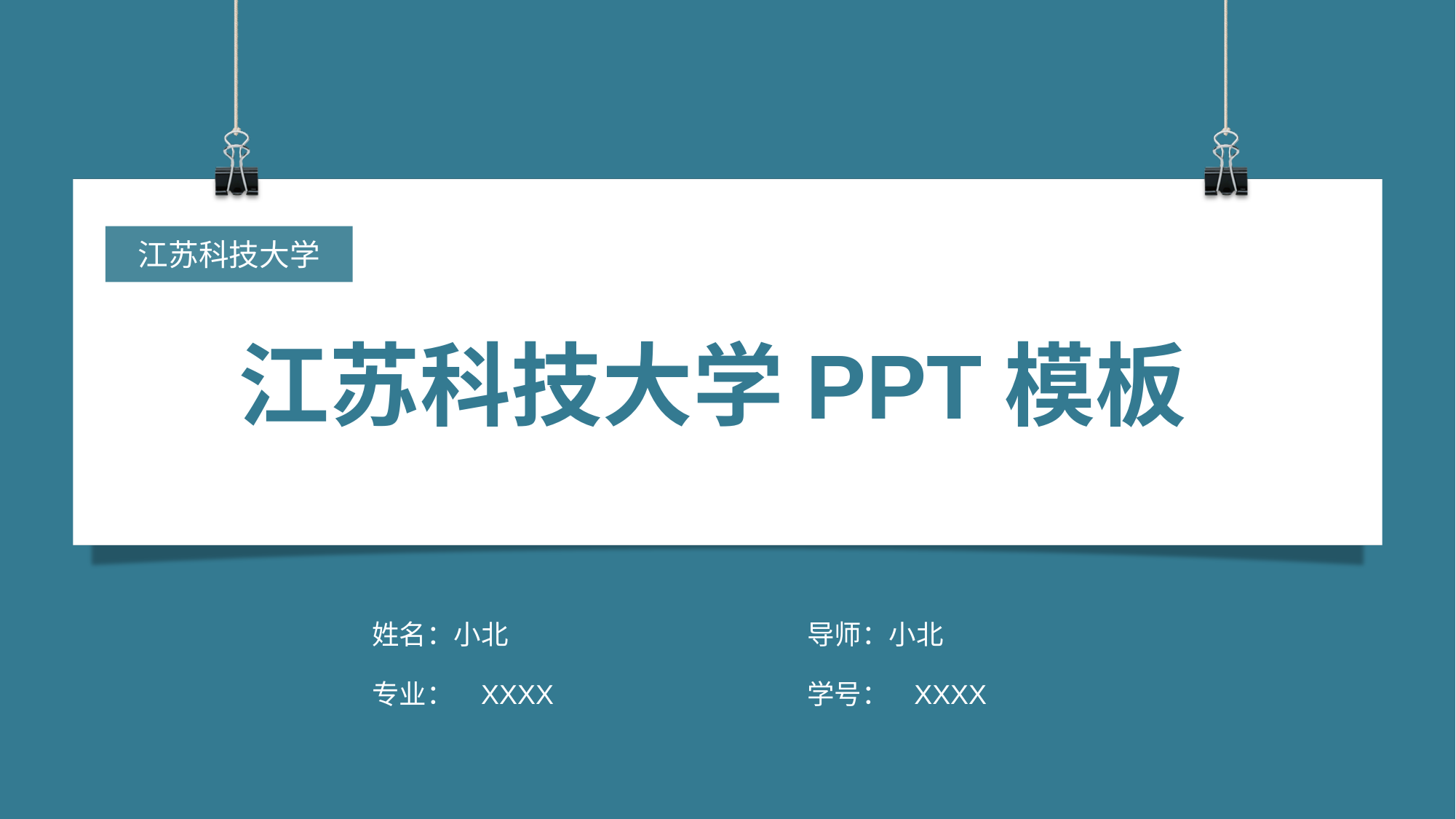

江苏科技大学
江苏科技大学PPT模板
姓名：小北
导师：小北
专业：	XXXX
学号：   XXXX